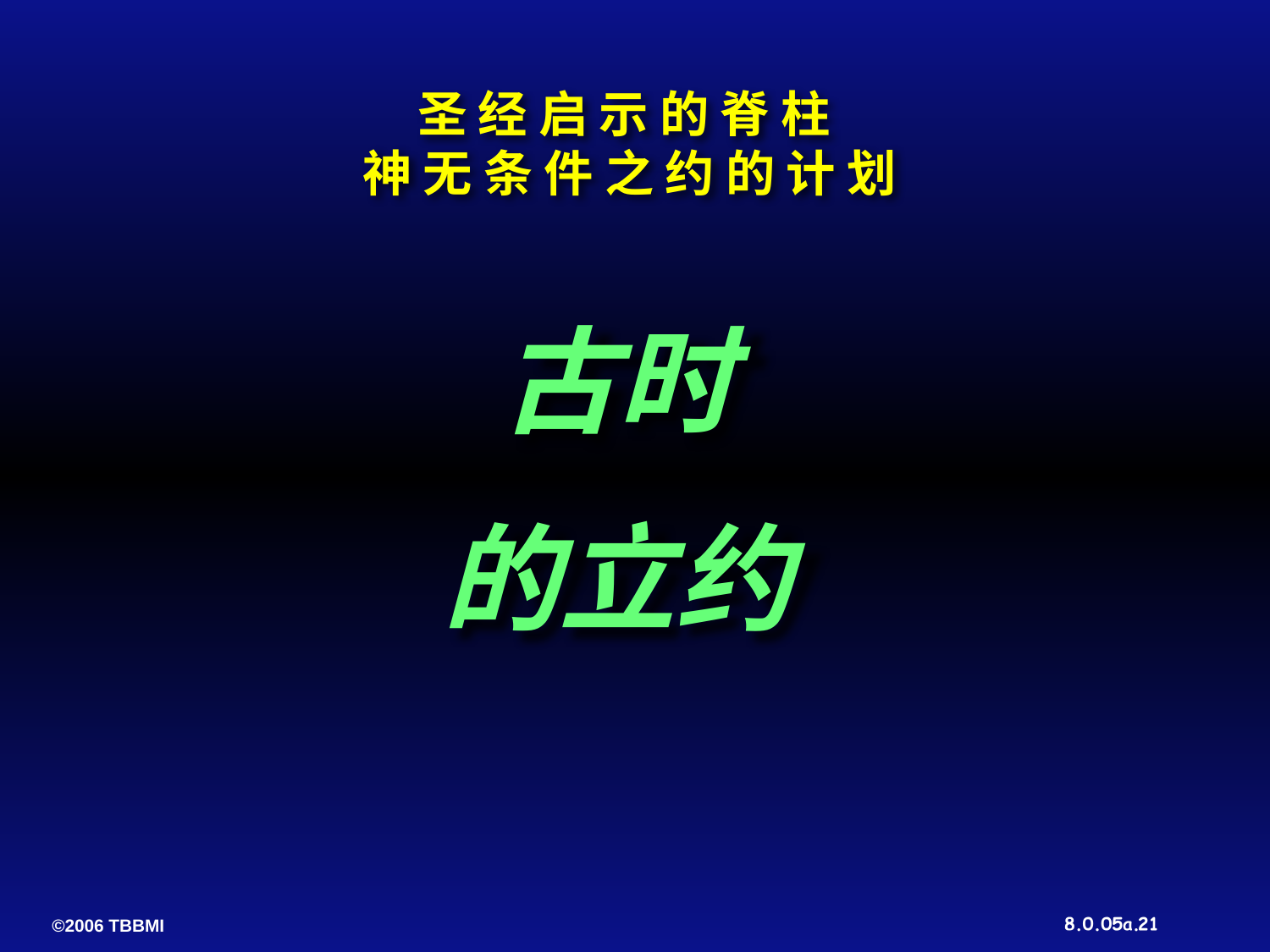

圣 经 启 示 的 脊 柱
神 无 条 件 之 约 的 计 划
古时
的立约

21